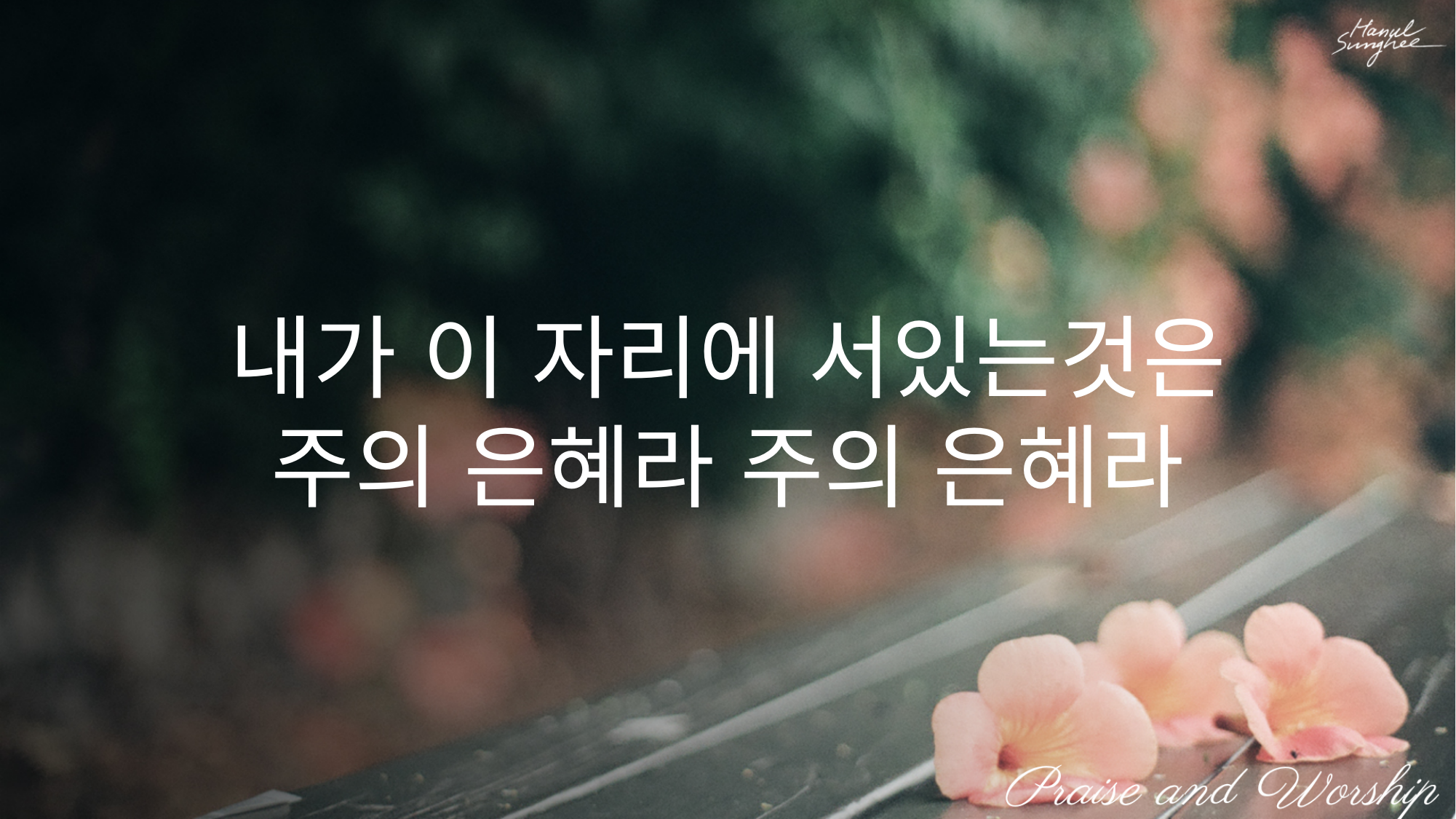

내가 이 자리에 서있는것은
주의 은혜라 주의 은혜라